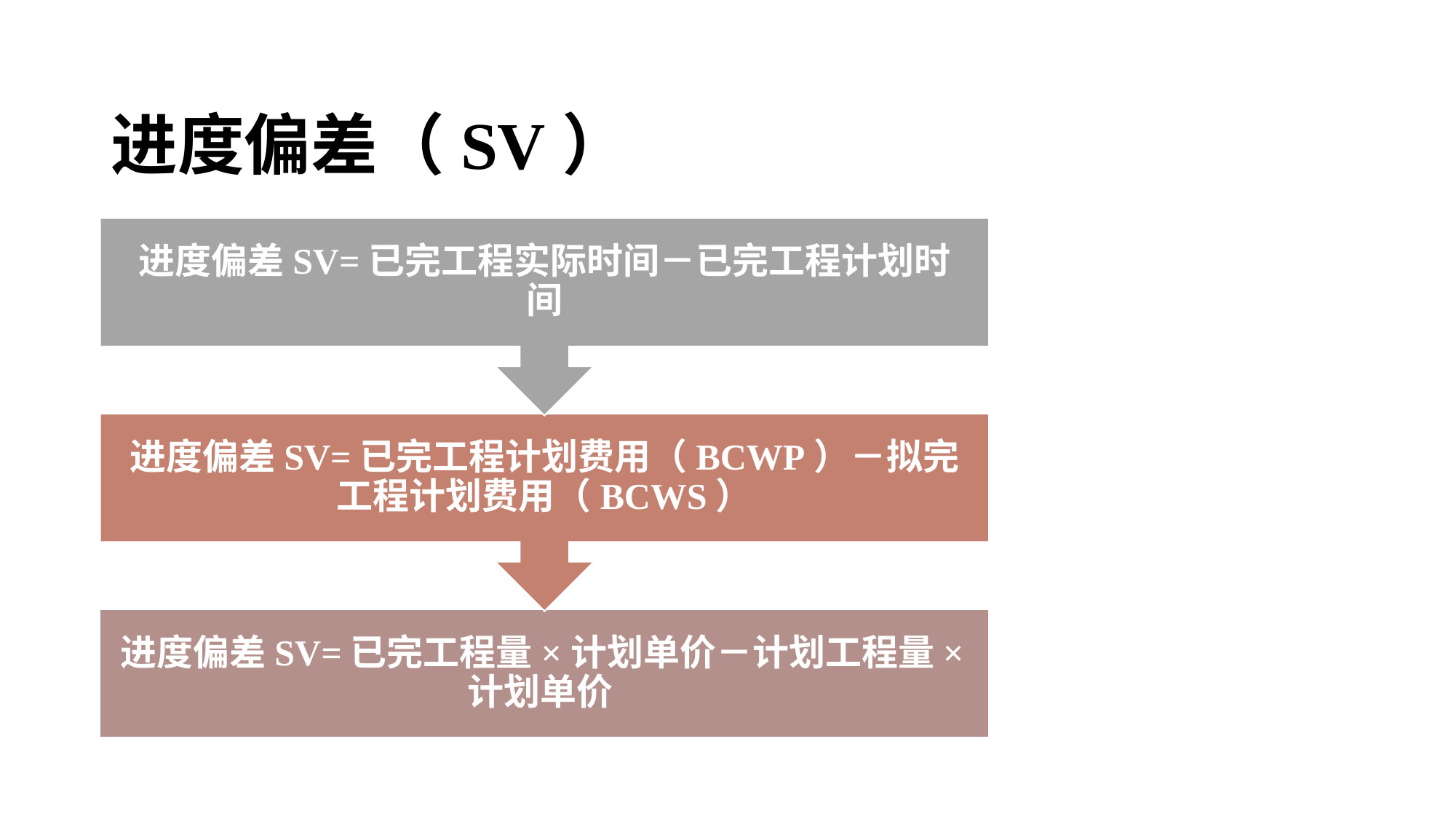

# 进度偏差（SV）
进度偏差SV=已完工程量×计划单价－计划工程量×计划单价
进度偏差SV=已完工程计划费用（BCWP）－拟完工程计划费用（BCWS）
进度偏差SV=已完工程实际时间－已完工程计划时间